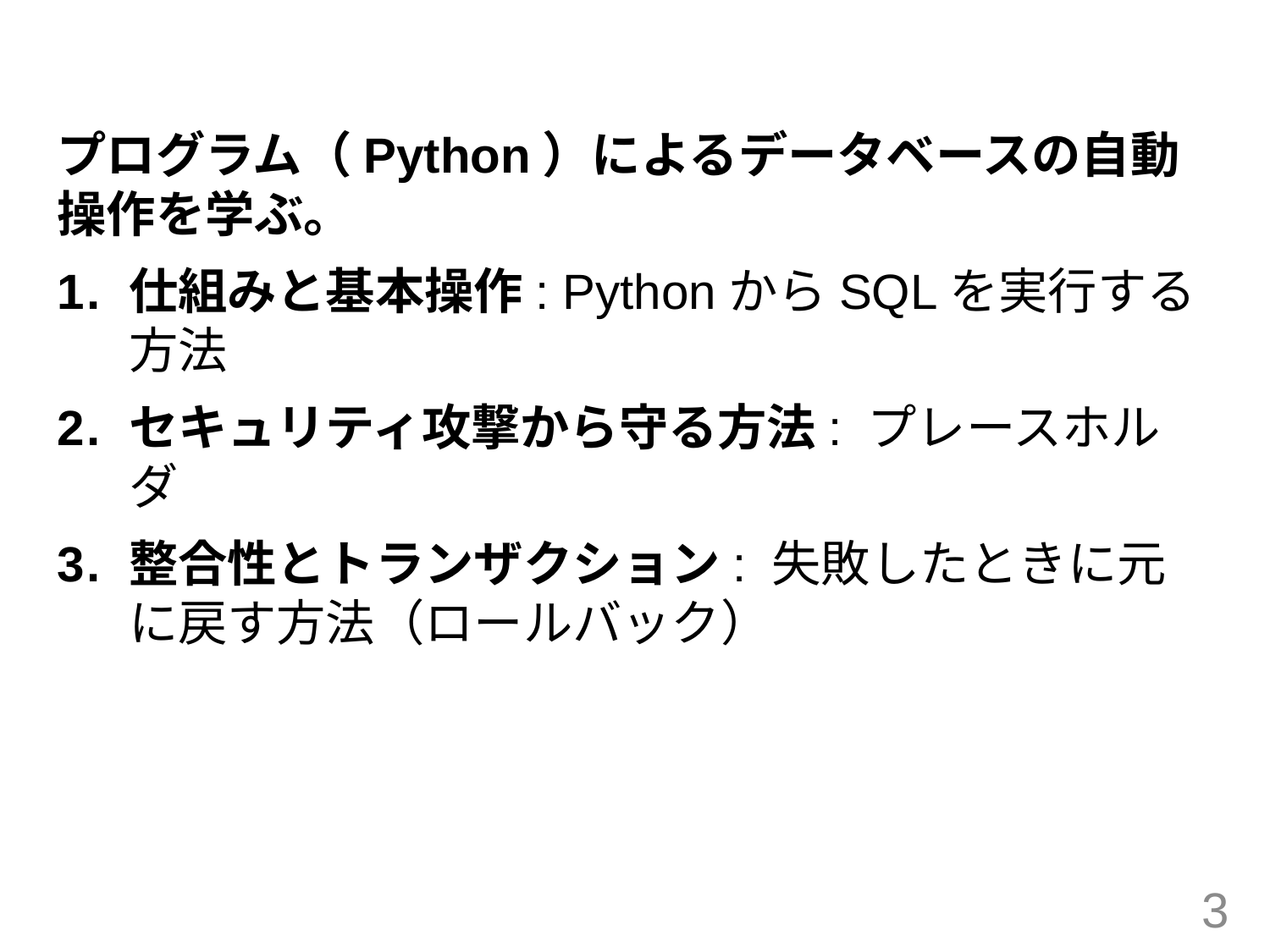

#
プログラム（Python）によるデータベースの自動操作を学ぶ。
仕組みと基本操作: PythonからSQLを実行する方法
セキュリティ攻撃から守る方法: プレースホルダ
整合性とトランザクション: 失敗したときに元に戻す方法（ロールバック）

3